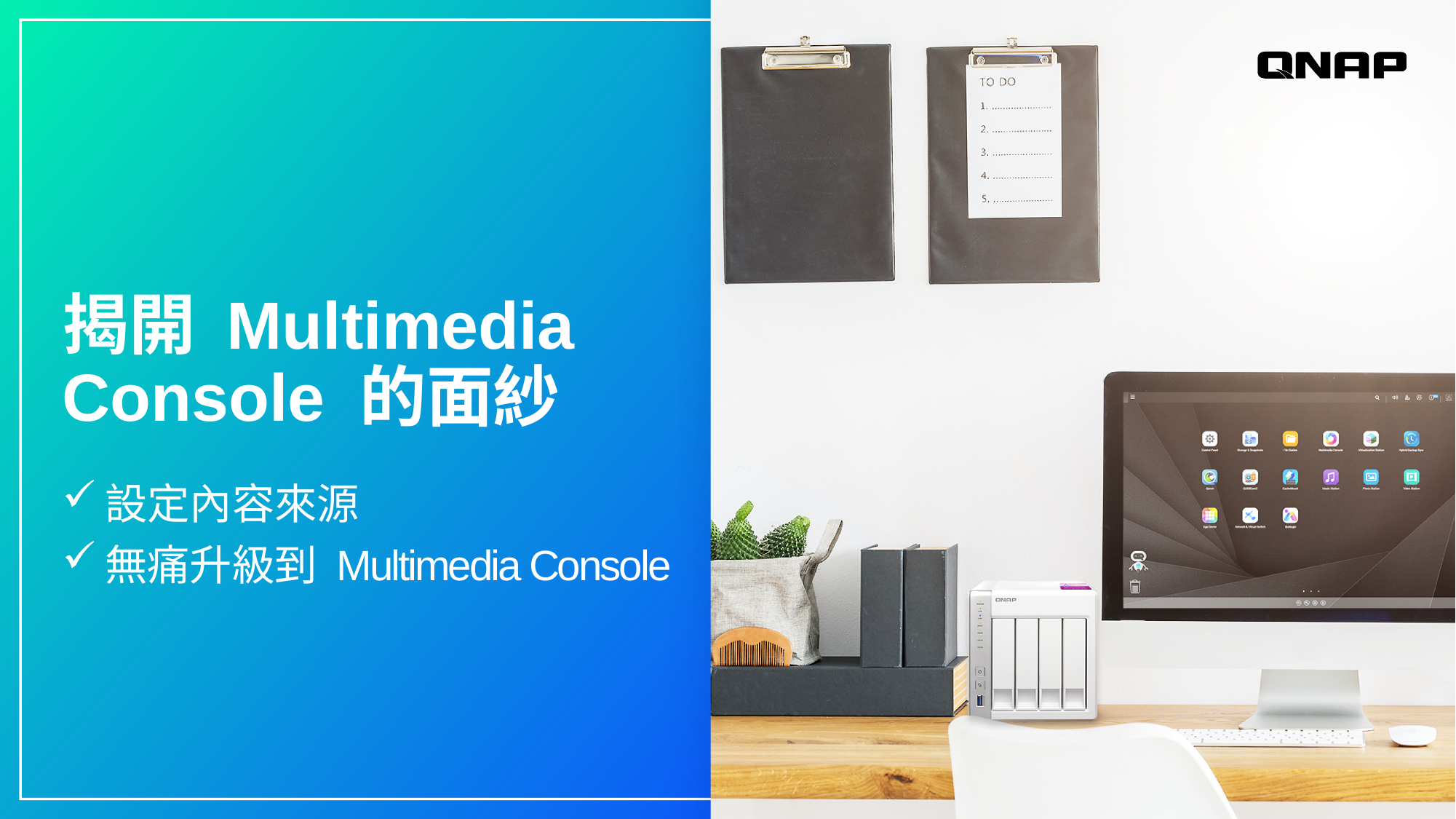

# 揭開 Multimedia Console 的面紗
設定內容來源
無痛升級到 Multimedia Console